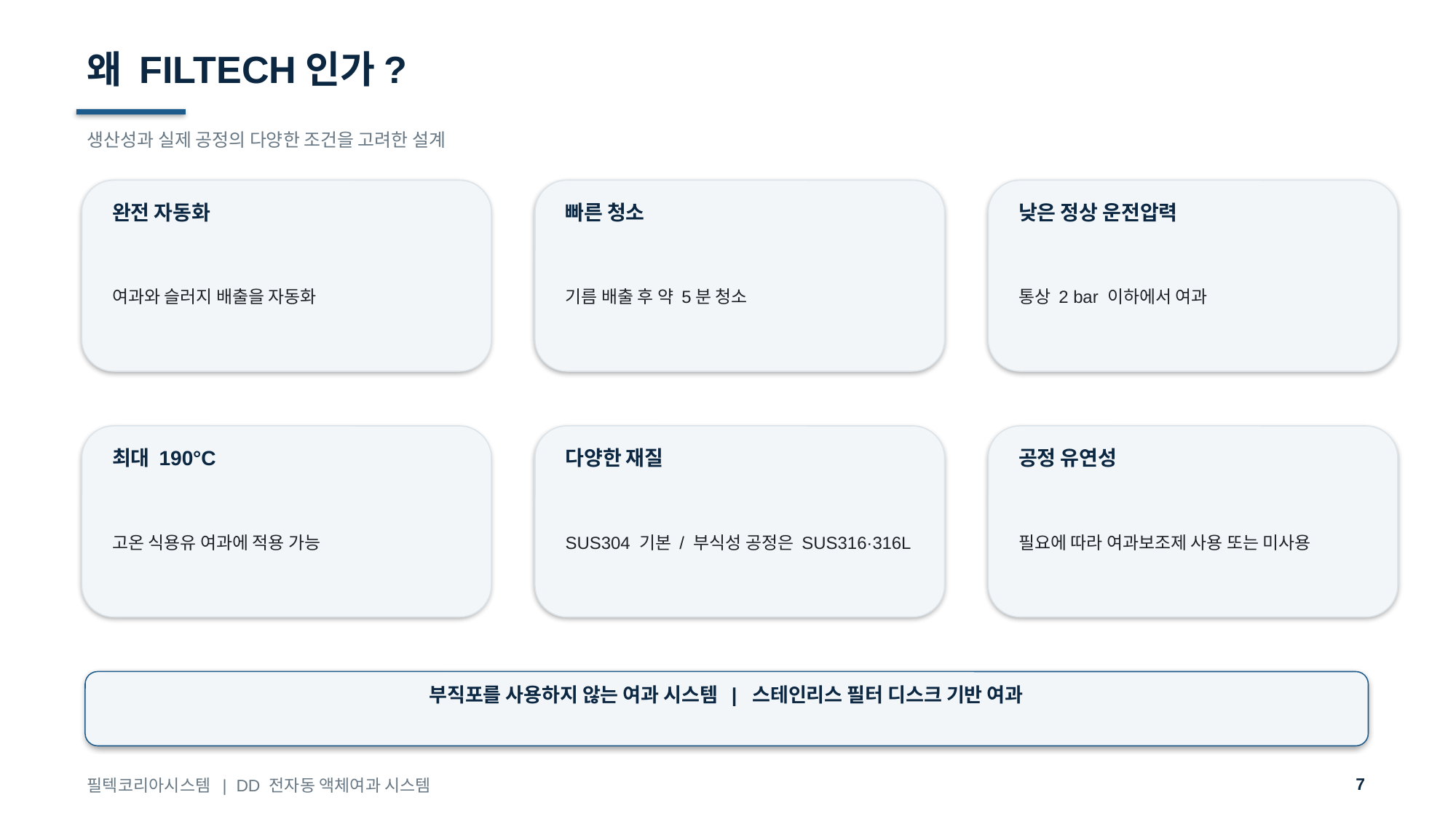

왜 FILTECH인가?

생산성과 실제 공정의 다양한 조건을 고려한 설계

완전 자동화
빠른 청소
낮은 정상 운전압력
여과와 슬러지 배출을 자동화
기름 배출 후 약 5분 청소
통상 2 bar 이하에서 여과

최대 190°C
다양한 재질
공정 유연성
고온 식용유 여과에 적용 가능
SUS304 기본 / 부식성 공정은 SUS316·316L
필요에 따라 여과보조제 사용 또는 미사용

부직포를 사용하지 않는 여과 시스템  |  스테인리스 필터 디스크 기반 여과
7
필텍코리아시스템  |  DD 전자동 액체여과 시스템